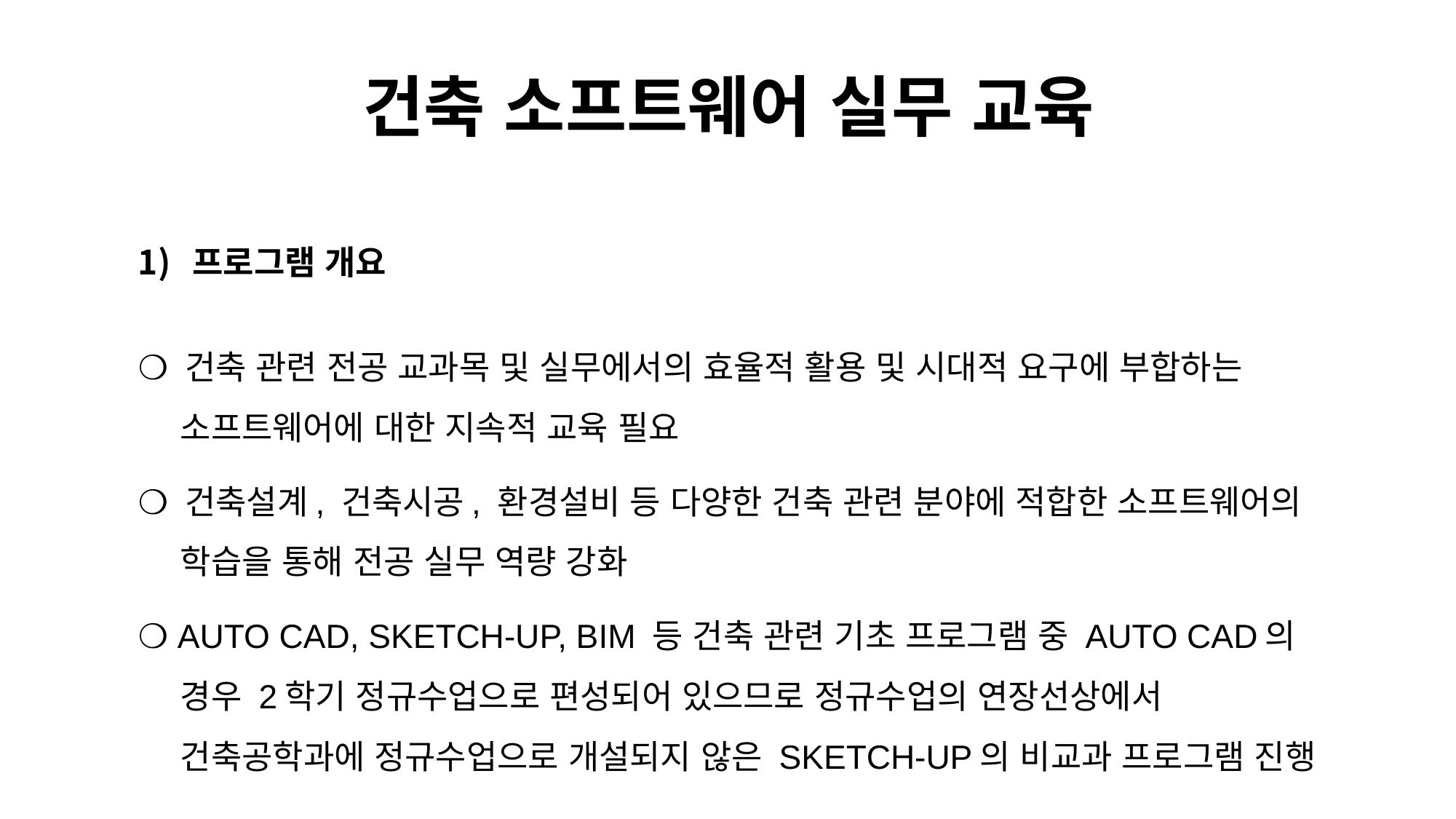

# 건축 소프트웨어 실무 교육
프로그램 개요

❍ 건축 관련 전공 교과목 및 실무에서의 효율적 활용 및 시대적 요구에 부합하는 소프트웨어에 대한 지속적 교육 필요
❍ 건축설계, 건축시공, 환경설비 등 다양한 건축 관련 분야에 적합한 소프트웨어의 학습을 통해 전공 실무 역량 강화
❍ AUTO CAD, SKETCH-UP, BIM 등 건축 관련 기초 프로그램 중 AUTO CAD의 경우 2학기 정규수업으로 편성되어 있으므로 정규수업의 연장선상에서 건축공학과에 정규수업으로 개설되지 않은 SKETCH-UP의 비교과 프로그램 진행